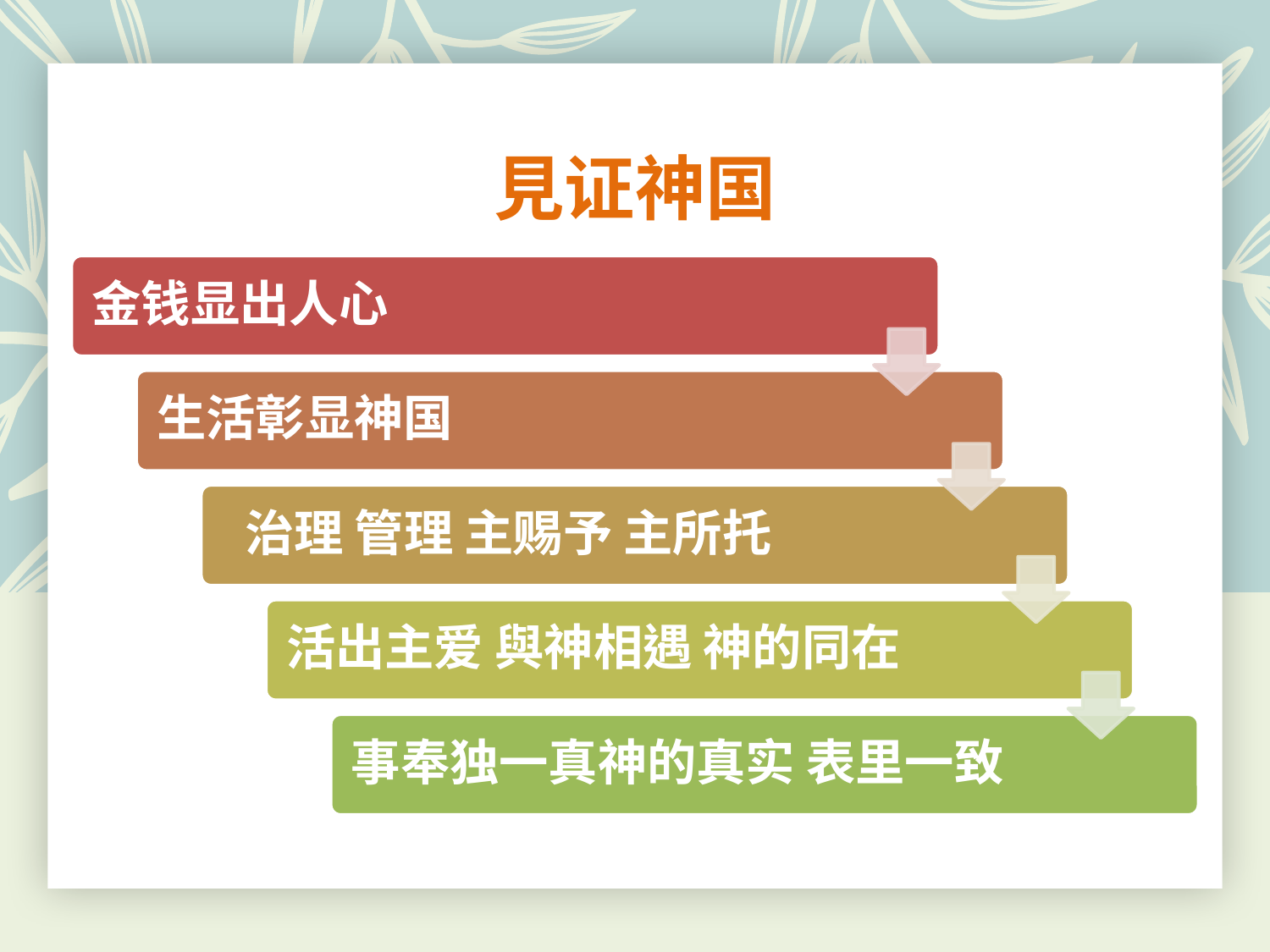

# 見证神国
金钱显出人心
生活彰显神国
 治理 管理 主赐予 主所托
活出主爱 與神相遇 神的同在
事奉独一真神的真实 表里一致